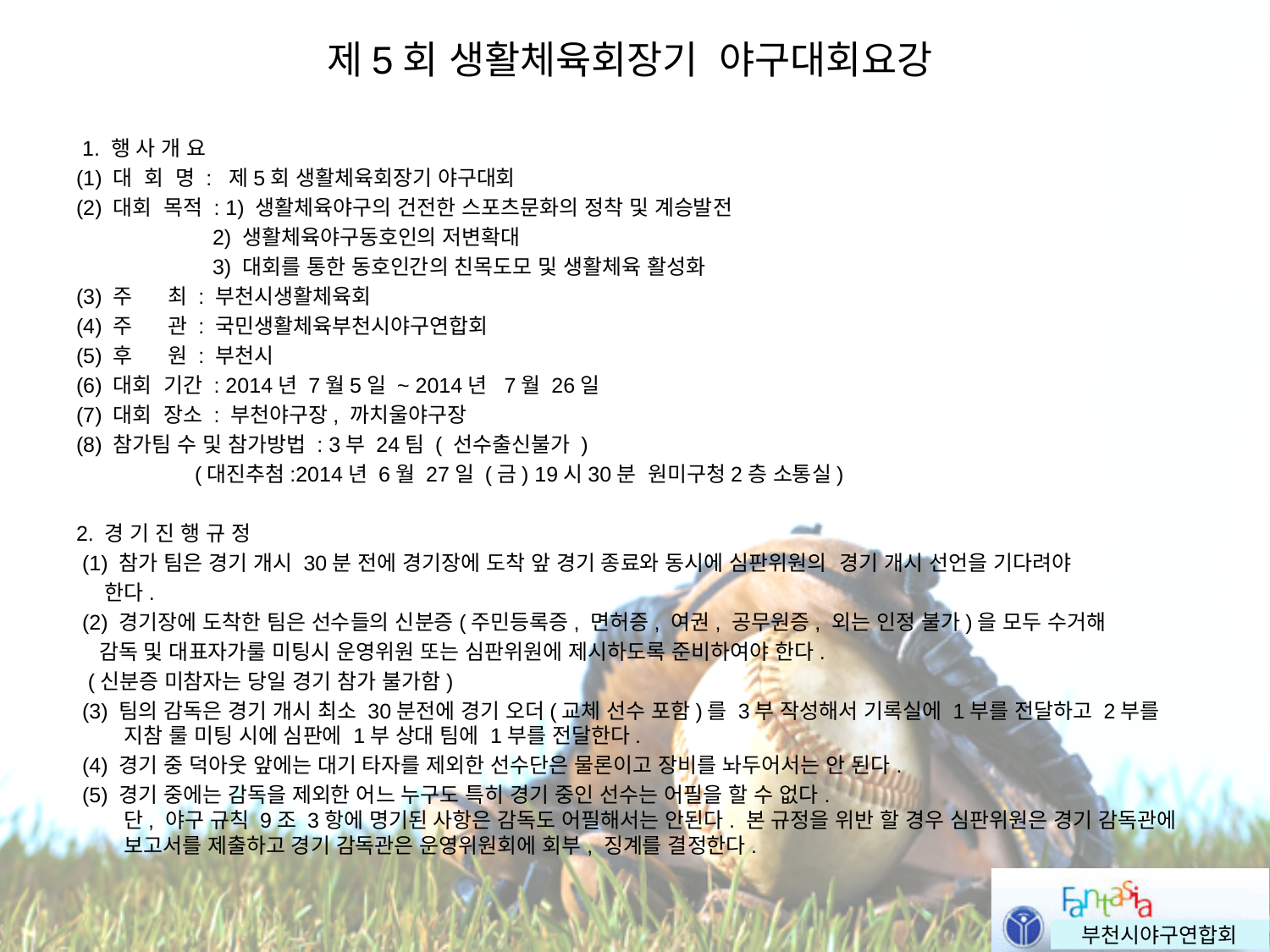

# 제5회 생활체육회장기  야구대회요강
 1. 행 사 개 요
(1) 대  회  명 :  제5회 생활체육회장기 야구대회
(2) 대회  목적 : 1) 생활체육야구의 건전한 스포츠문화의 정착 및 계승발전
                       2) 생활체육야구동호인의 저변확대
                       3) 대회를 통한 동호인간의 친목도모 및 생활체육 활성화
(3) 주      최 : 부천시생활체육회
(4) 주      관 : 국민생활체육부천시야구연합회
(5) 후      원 : 부천시
(6) 대회  기간 : 2014년 7월5일 ~ 2014년  7월 26일
(7) 대회  장소 : 부천야구장, 까치울야구장
(8) 참가팀 수 및 참가방법 : 3부 24팀 ( 선수출신불가 )
                    (대진추첨:2014년 6월 27일 (금) 19시30분  원미구청2층 소통실)

2. 경 기 진 행 규 정
 (1) 참가 팀은 경기 개시 30분 전에 경기장에 도착 앞 경기 종료와 동시에 심판위원의  경기 개시 선언을 기다려야
    한다.
 (2) 경기장에 도착한 팀은 선수들의 신분증(주민등록증, 면허증, 여권, 공무원증, 외는 인정 불가)을 모두 수거해
   감독 및 대표자가룰 미팅시 운영위원 또는 심판위원에 제시하도록 준비하여야 한다.
  (신분증 미참자는 당일 경기 참가 불가함)
 (3) 팀의 감독은 경기 개시 최소 30분전에 경기 오더(교체 선수 포함)를 3부 작성해서 기록실에 1부를 전달하고 2부를 지참 룰 미팅 시에 심판에 1부 상대 팀에 1부를 전달한다.
 (4) 경기 중 덕아웃 앞에는 대기 타자를 제외한 선수단은 물론이고 장비를 놔두어서는 안 된다.
 (5) 경기 중에는 감독을 제외한 어느 누구도 특히 경기 중인 선수는 어필을 할 수 없다.
단, 야구 규칙 9조 3항에 명기된 사항은 감독도 어필해서는 안된다. 본 규정을 위반 할 경우 심판위원은 경기 감독관에 보고서를 제출하고 경기 감독관은 운영위원회에 회부, 징계를 결정한다.